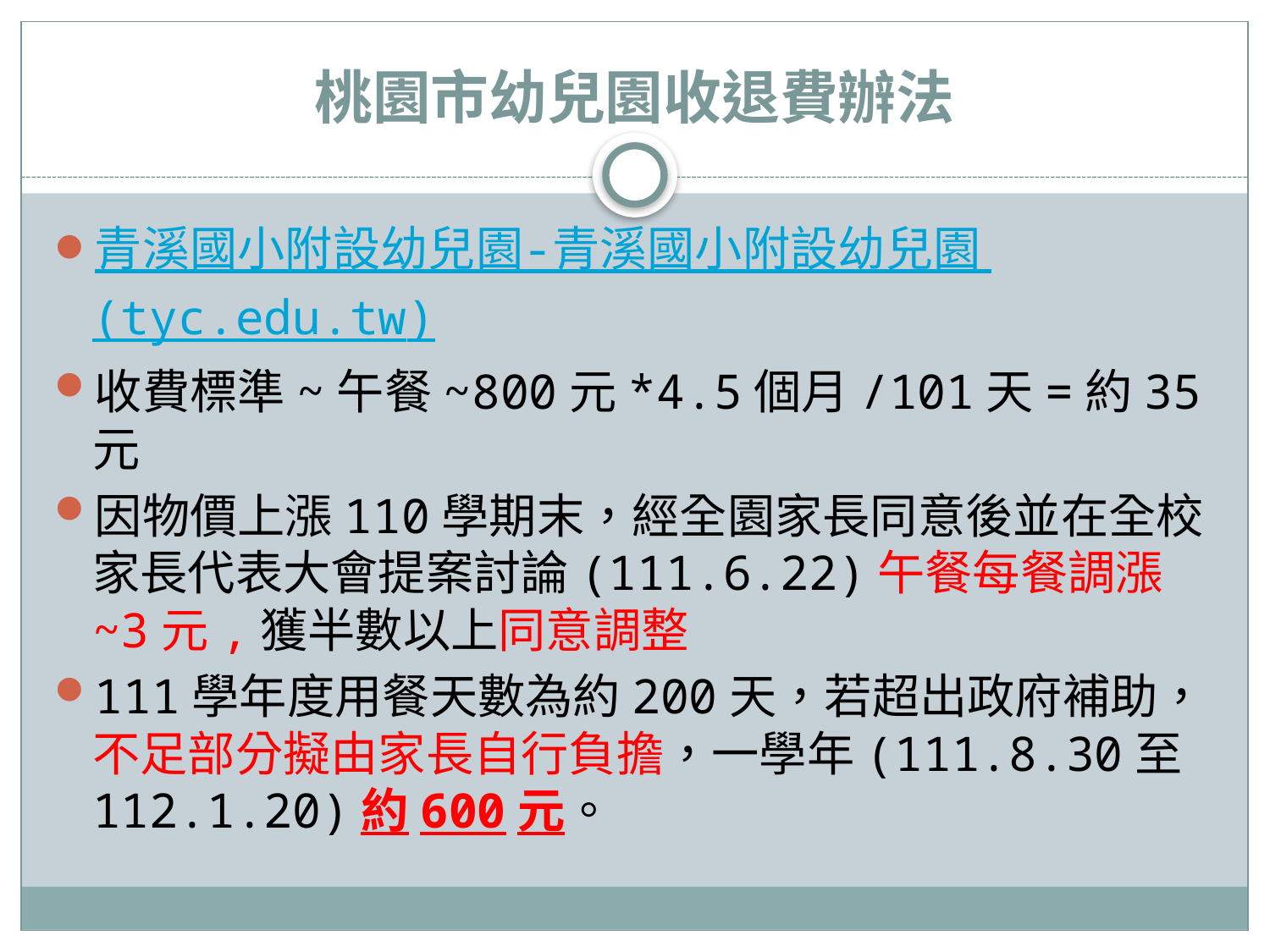

# 桃園市幼兒園收退費辦法
青溪國小附設幼兒園-青溪國小附設幼兒園 (tyc.edu.tw)
收費標準~午餐~800元*4.5個月/101天=約35元
因物價上漲110學期末，經全園家長同意後並在全校家長代表大會提案討論(111.6.22)午餐每餐調漲~3元,獲半數以上同意調整
111學年度用餐天數為約200天，若超出政府補助，不足部分擬由家長自行負擔，一學年(111.8.30至112.1.20)約600元。